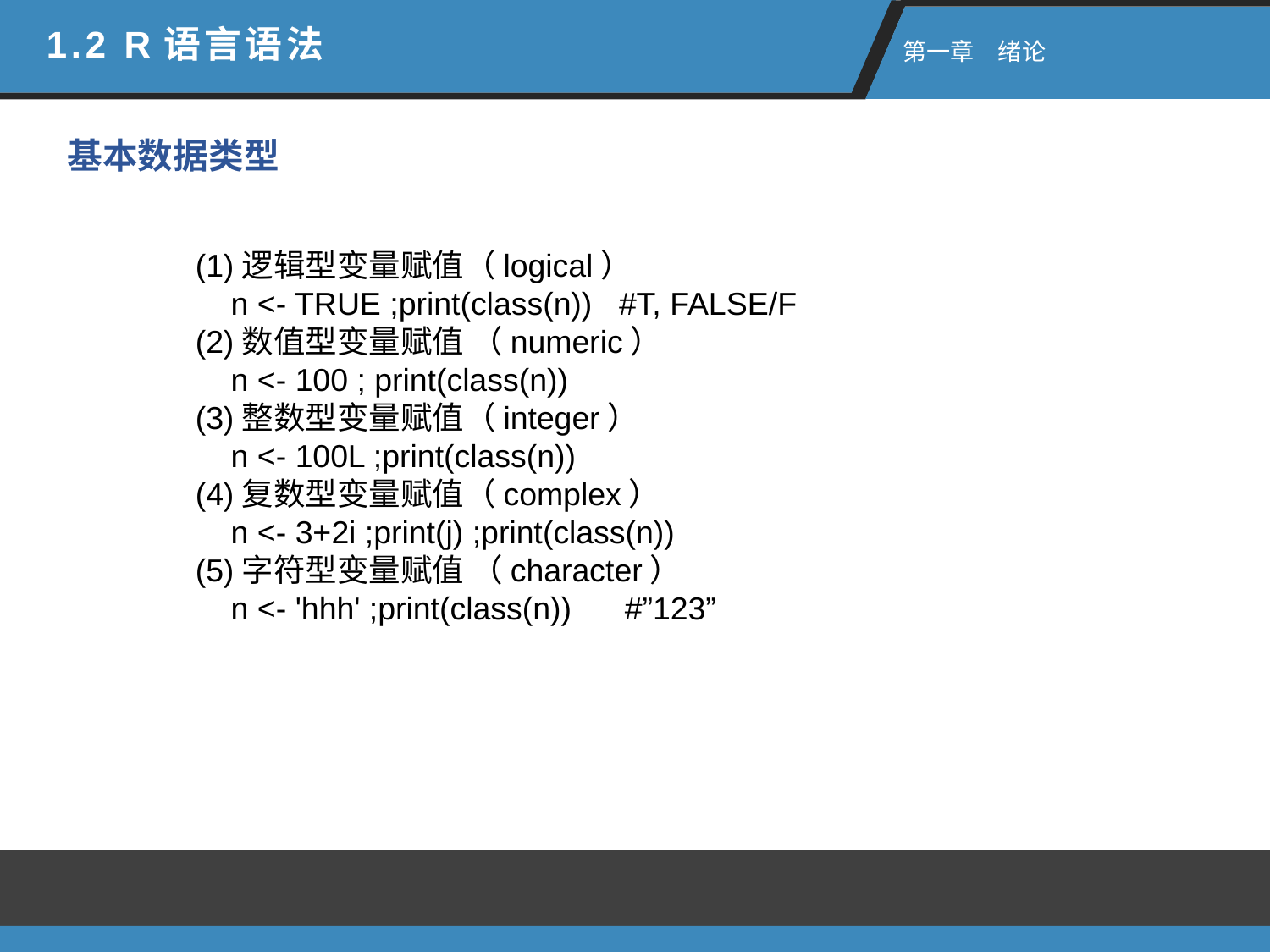

1.2 R语言语法
  第一章　绪论
基本数据类型
(1)逻辑型变量赋值（logical）
    n <- TRUE ;print(class(n))   #T, FALSE/F
(2)数值型变量赋值 （numeric）
    n <- 100 ; print(class(n))
(3)整数型变量赋值（integer）
    n <- 100L ;print(class(n))
(4)复数型变量赋值（complex）
    n <- 3+2i ;print(j) ;print(class(n))
(5)字符型变量赋值 （character）
    n <- 'hhh' ;print(class(n))      #”123”